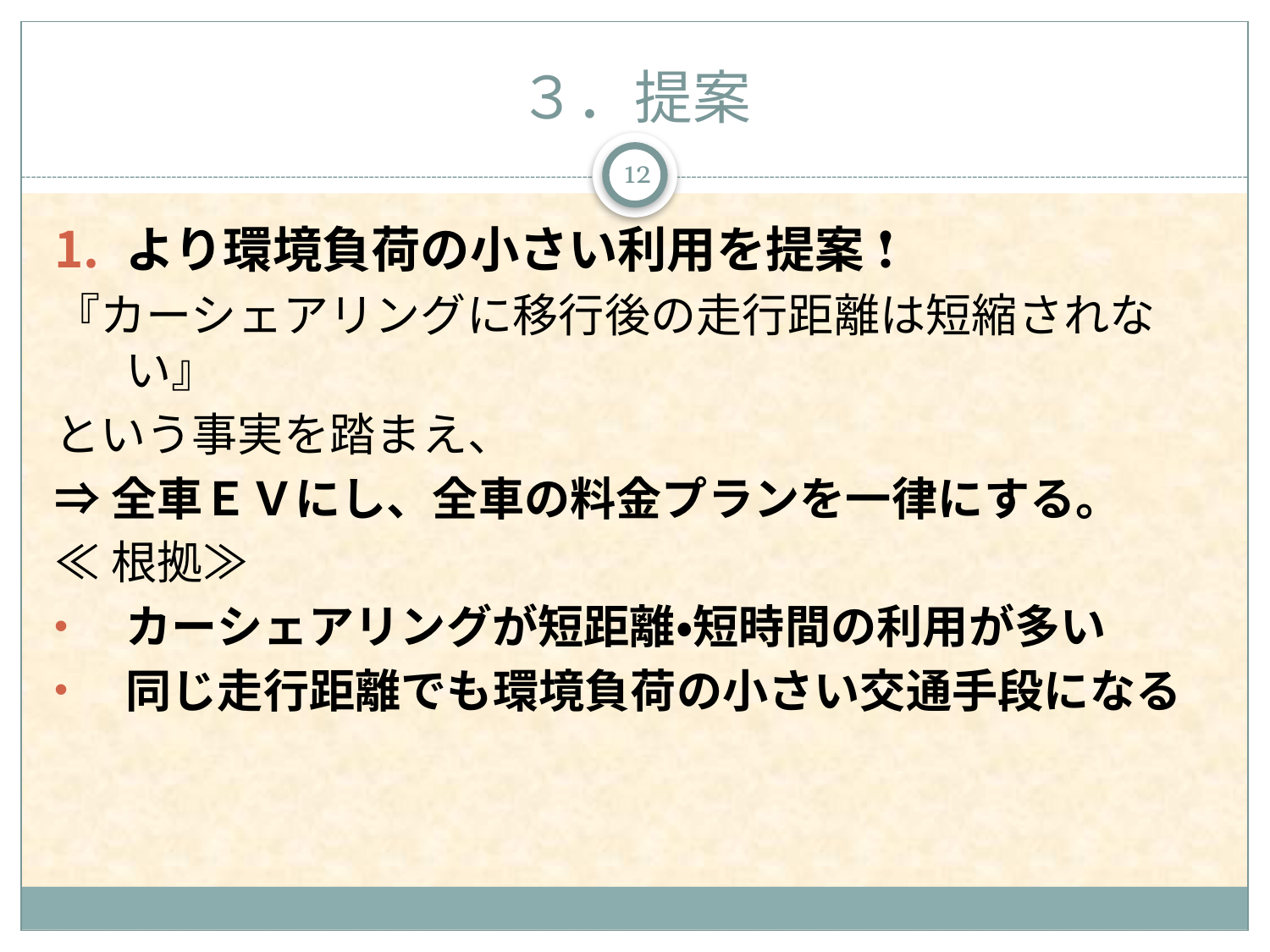

# ３．提案
12
より環境負荷の小さい利用を提案!
『カーシェアリングに移行後の走行距離は短縮されない』
という事実を踏まえ、
⇒全車ＥＶにし、全車の料金プランを一律にする。
≪根拠≫
カーシェアリングが短距離・短時間の利用が多い
同じ走行距離でも環境負荷の小さい交通手段になる